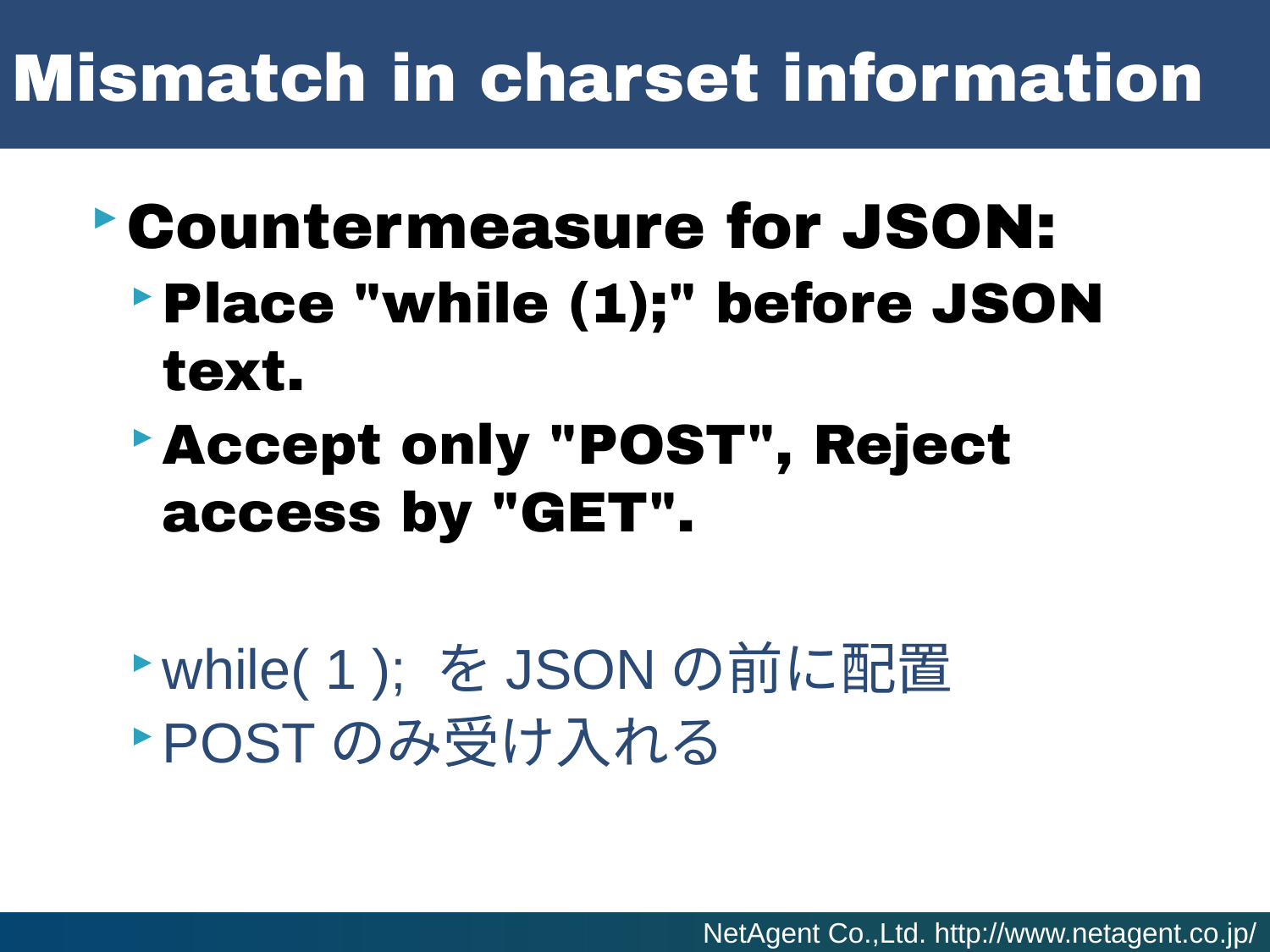

# Mismatch in charset information
Countermeasure for JSON:
Place "while (1);" before JSON text.
Accept only "POST", Reject access by "GET".

while( 1 ); をJSONの前に配置
POSTのみ受け入れる